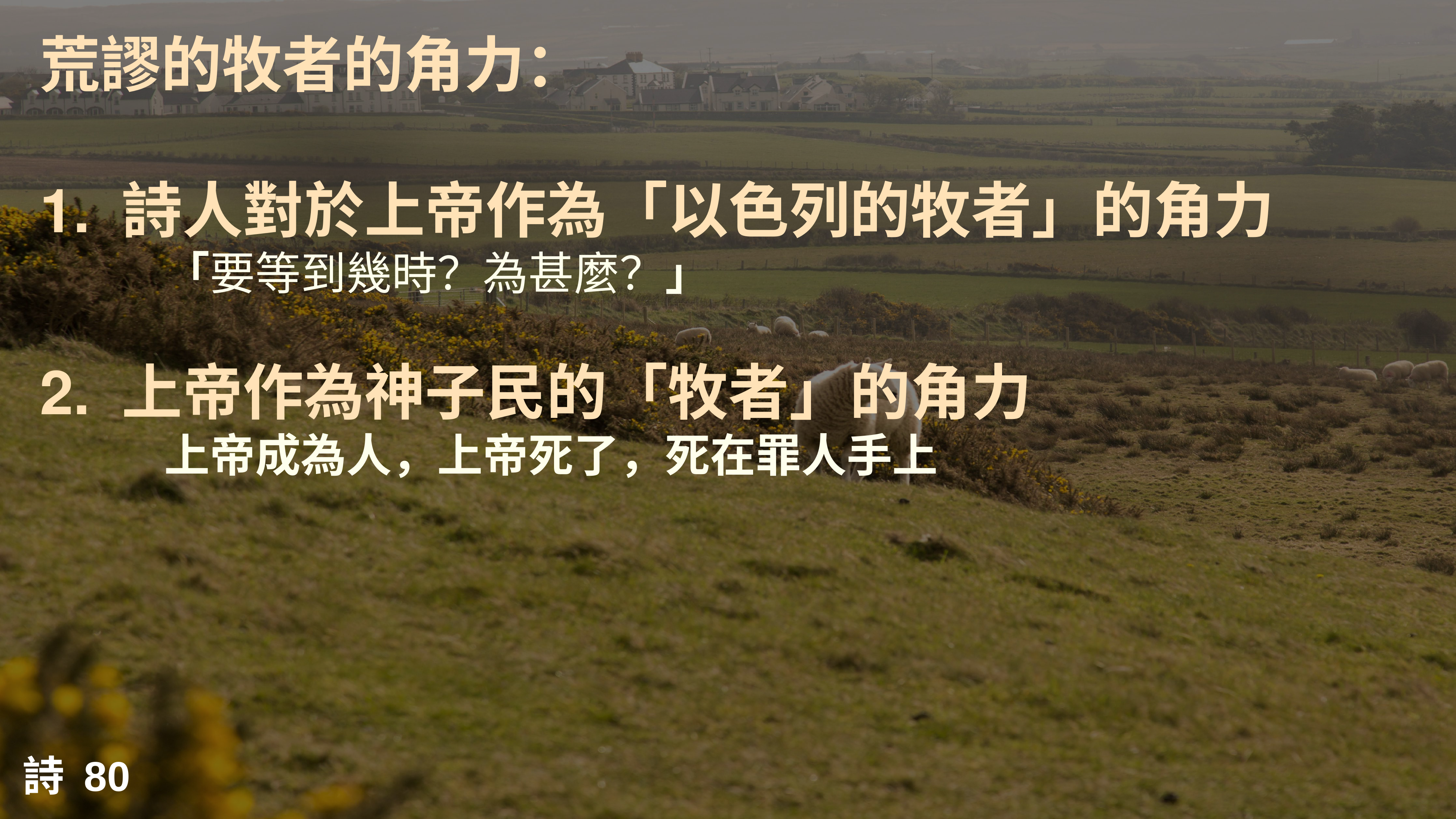

荒謬的牧者的角力：

1. 詩人對於上帝作為「以色列的牧者」的角力
         「要等到幾時？為甚麼？」

2. 上帝作為神子民的「牧者」的角力
         上帝成為人，上帝死了，死在罪人手上
詩 80